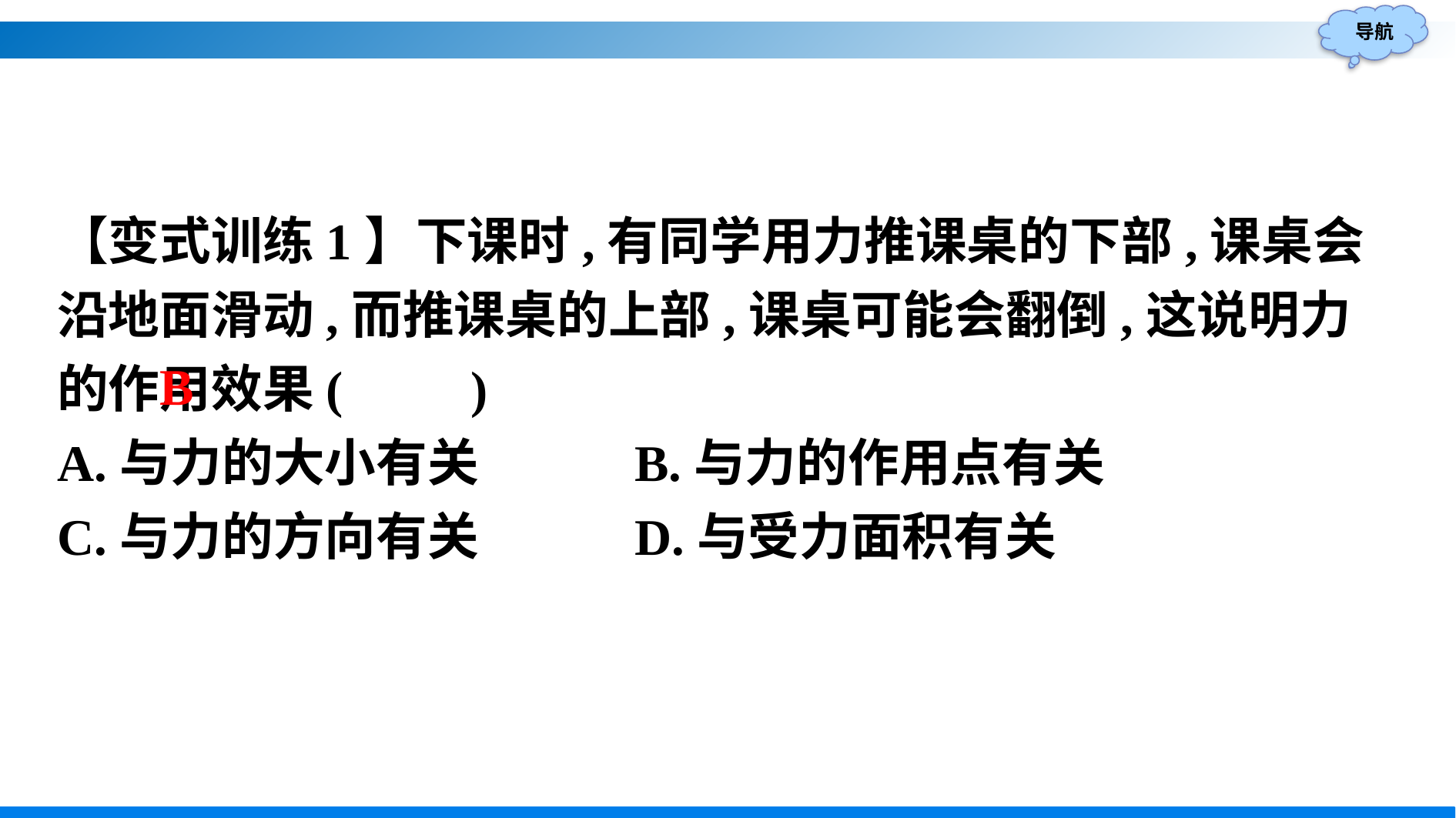

【变式训练1】下课时,有同学用力推课桌的下部,课桌会沿地面滑动,而推课桌的上部,课桌可能会翻倒,这说明力的作用效果(　　)
A.与力的大小有关		B.与力的作用点有关
C.与力的方向有关　	D.与受力面积有关
B